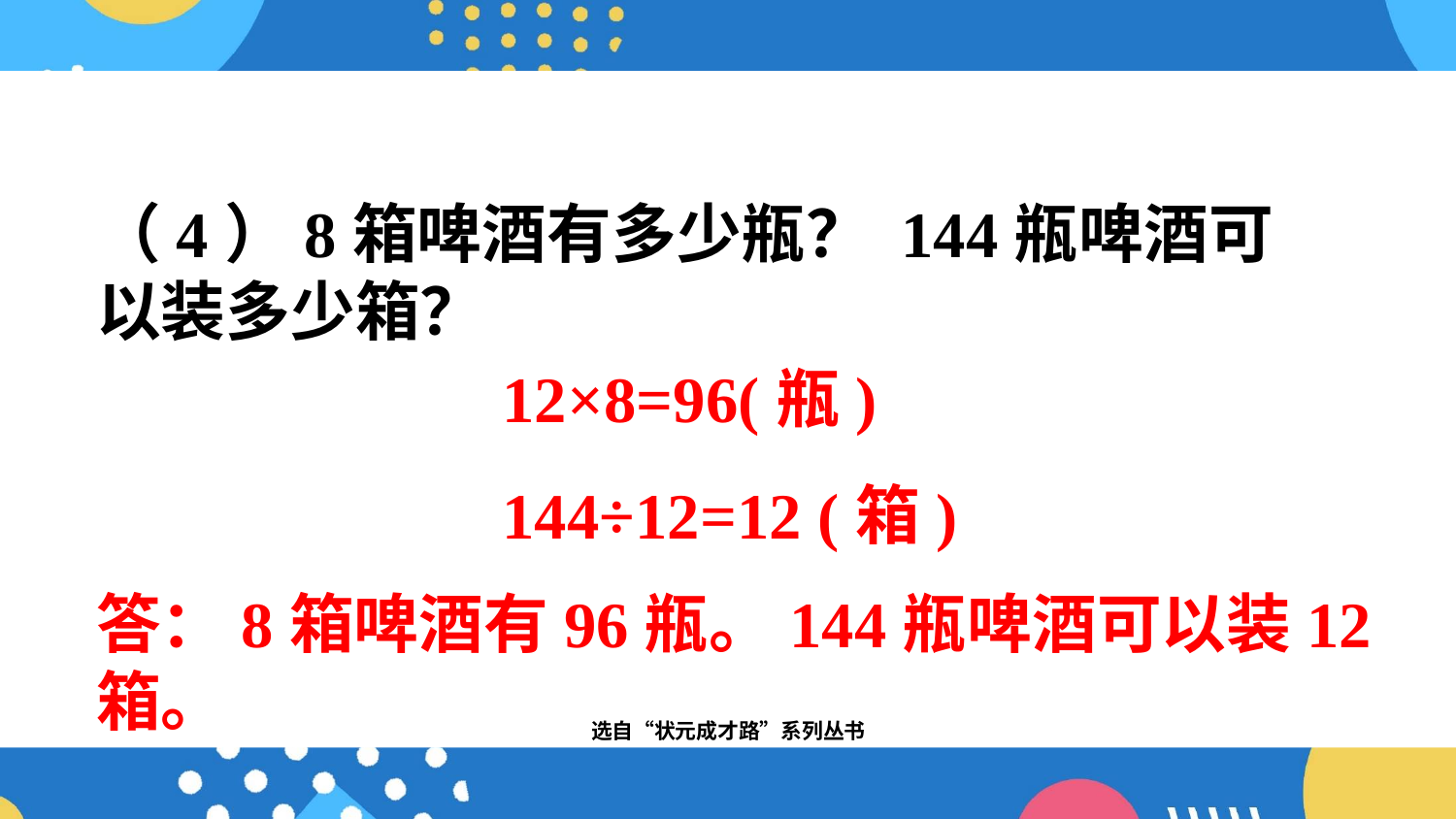

（4）8箱啤酒有多少瓶？ 144瓶啤酒可以装多少箱？
12×8=96(瓶)
144÷12=12 (箱)
答：8箱啤酒有96瓶。144瓶啤酒可以装12箱。
选自“状元成才路”系列丛书